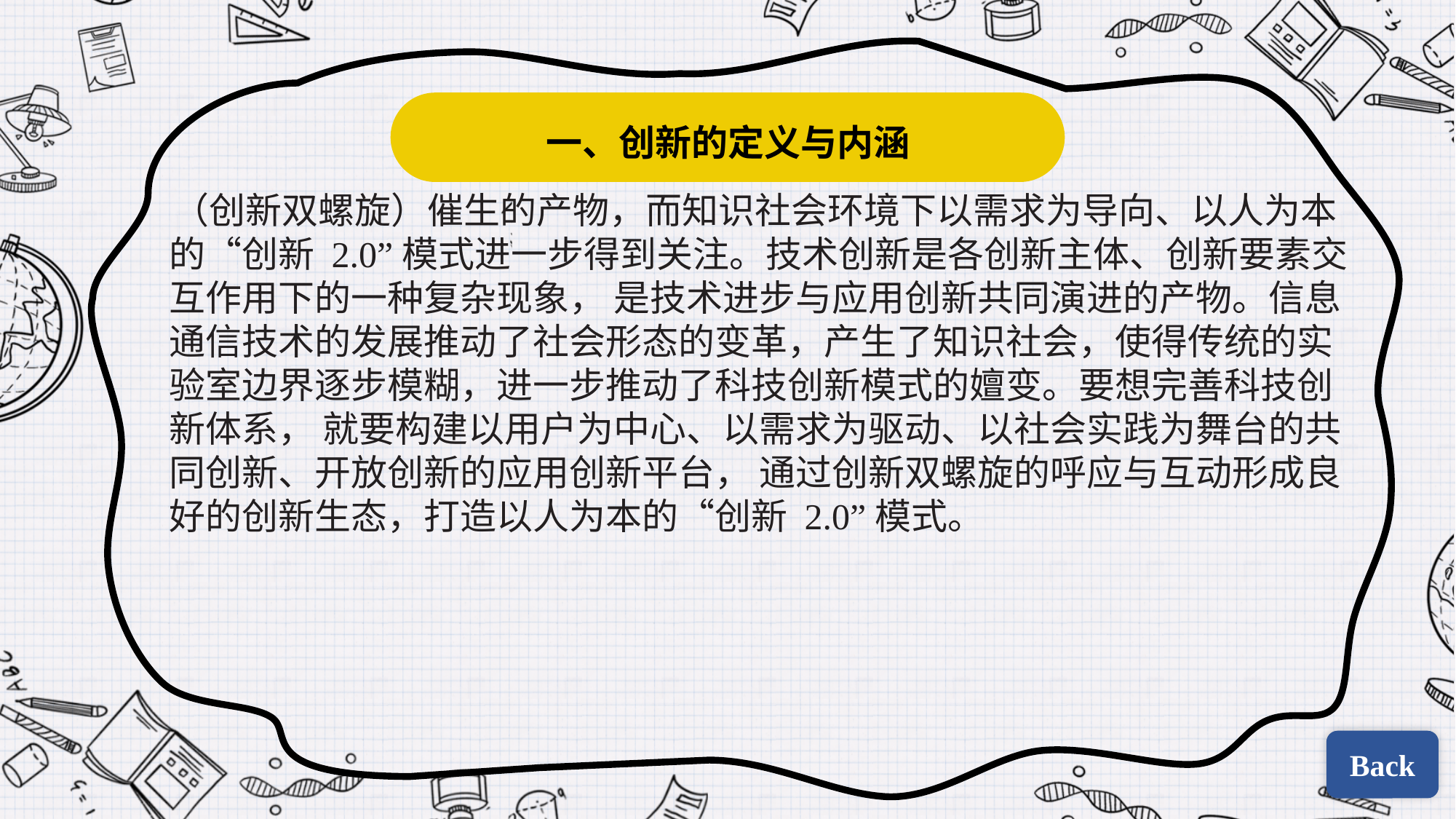

一、创新的定义与内涵
（创新双螺旋）催生的产物，而知识社会环境下以需求为导向、以人为本的“创新 2.0”模式进一步得到关注。技术创新是各创新主体、创新要素交互作用下的一种复杂现象， 是技术进步与应用创新共同演进的产物。信息通信技术的发展推动了社会形态的变革，产生了知识社会，使得传统的实验室边界逐步模糊，进一步推动了科技创新模式的嬗变。要想完善科技创新体系， 就要构建以用户为中心、以需求为驱动、以社会实践为舞台的共同创新、开放创新的应用创新平台， 通过创新双螺旋的呼应与互动形成良好的创新生态，打造以人为本的“创新 2.0”模式。

Back